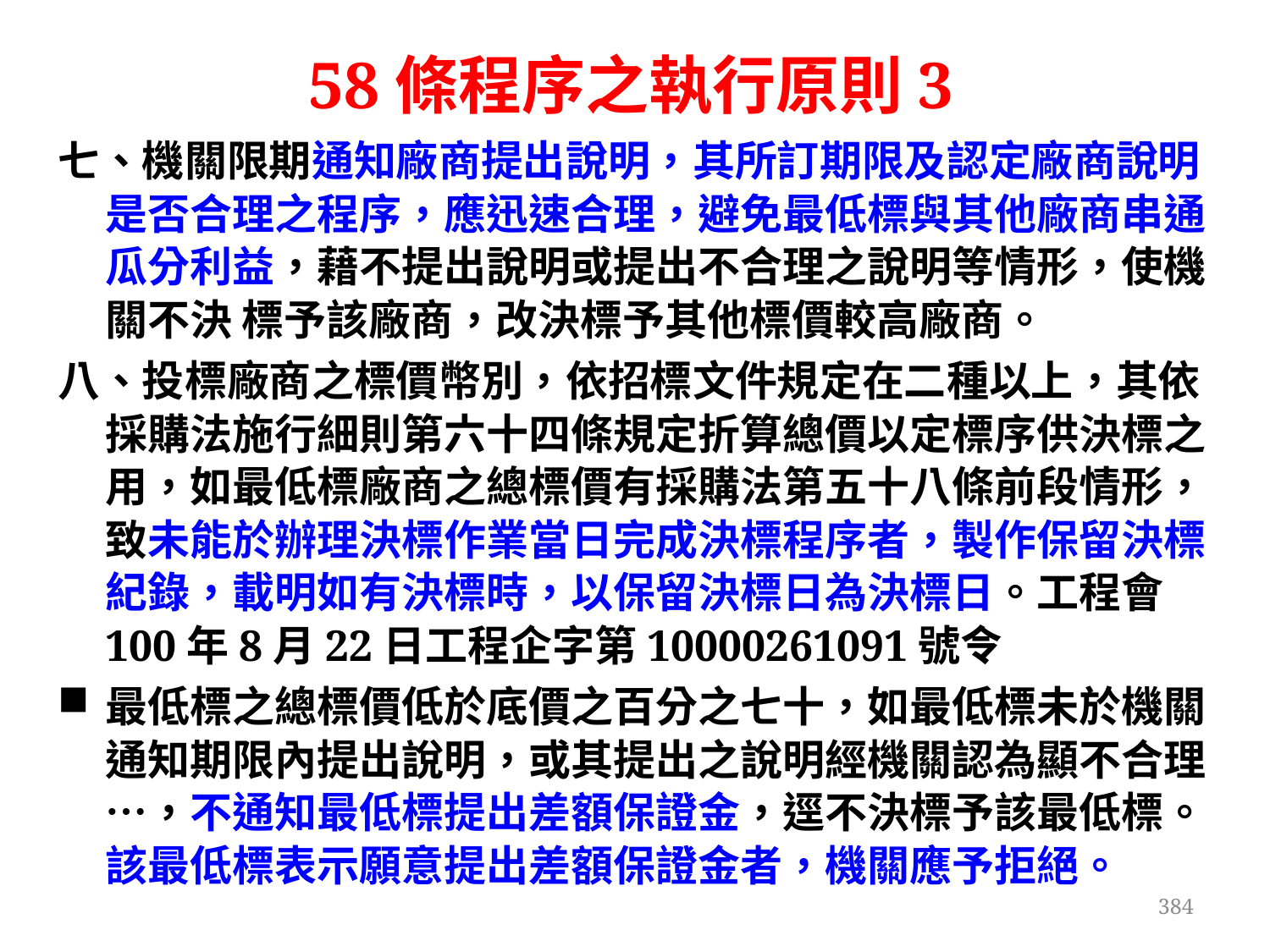

# 58條程序之執行原則3
七、機關限期通知廠商提出說明，其所訂期限及認定廠商說明是否合理之程序，應迅速合理，避免最低標與其他廠商串通瓜分利益，藉不提出說明或提出不合理之說明等情形，使機關不決 標予該廠商，改決標予其他標價較高廠商。
八、投標廠商之標價幣別，依招標文件規定在二種以上，其依採購法施行細則第六十四條規定折算總價以定標序供決標之用，如最低標廠商之總標價有採購法第五十八條前段情形，致未能於辦理決標作業當日完成決標程序者，製作保留決標紀錄，載明如有決標時，以保留決標日為決標日。工程會100年8月22日工程企字第10000261091號令
最低標之總標價低於底價之百分之七十，如最低標未於機關通知期限內提出說明，或其提出之說明經機關認為顯不合理…，不通知最低標提出差額保證金，逕不決標予該最低標。該最低標表示願意提出差額保證金者，機關應予拒絕。
384